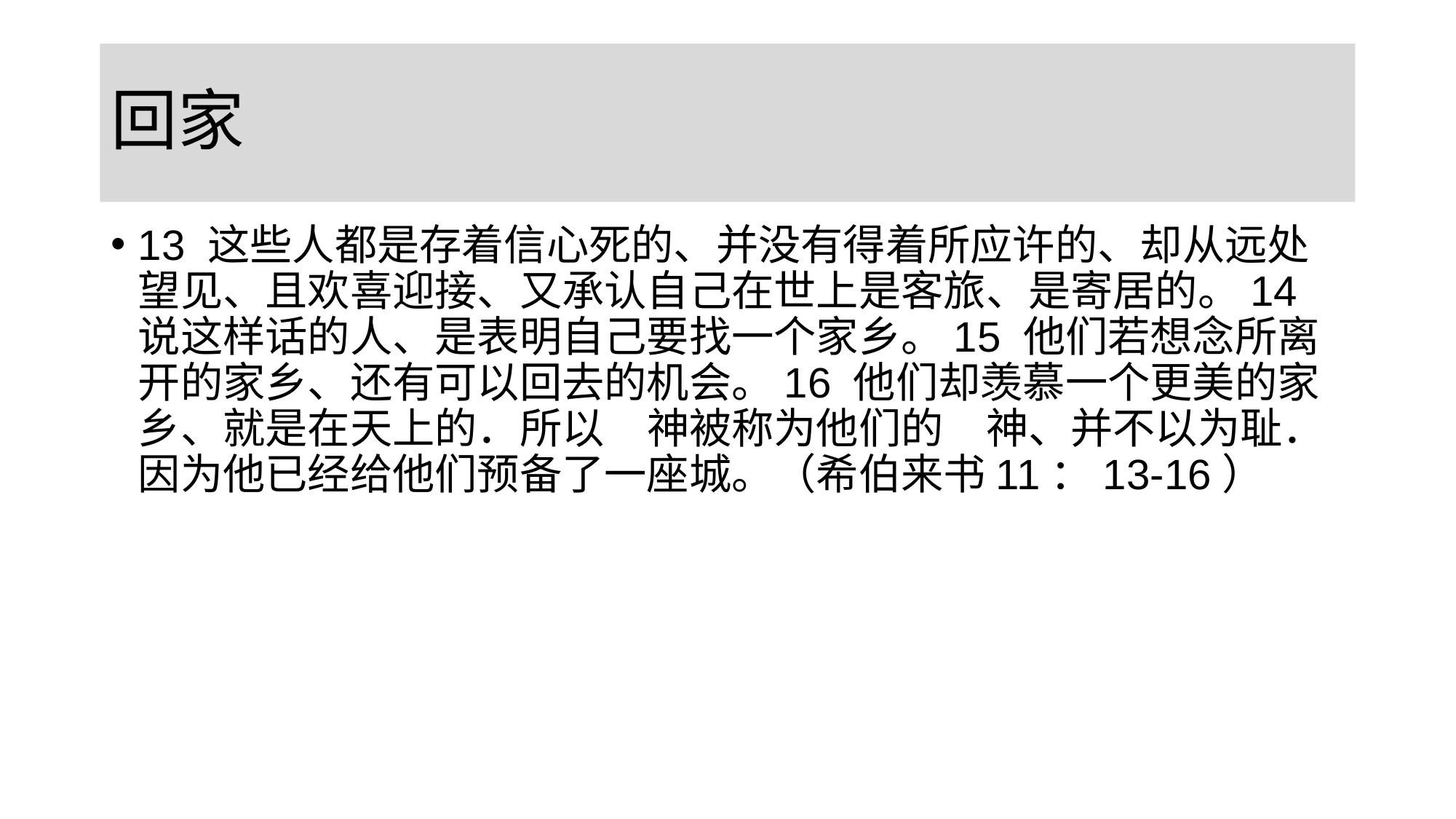

# 回家
13 这些人都是存着信心死的、并没有得着所应许的、却从远处望见、且欢喜迎接、又承认自己在世上是客旅、是寄居的。14 说这样话的人、是表明自己要找一个家乡。15 他们若想念所离开的家乡、还有可以回去的机会。16 他们却羡慕一个更美的家乡、就是在天上的．所以　神被称为他们的　神、并不以为耻．因为他已经给他们预备了一座城。（希伯来书11：13-16）